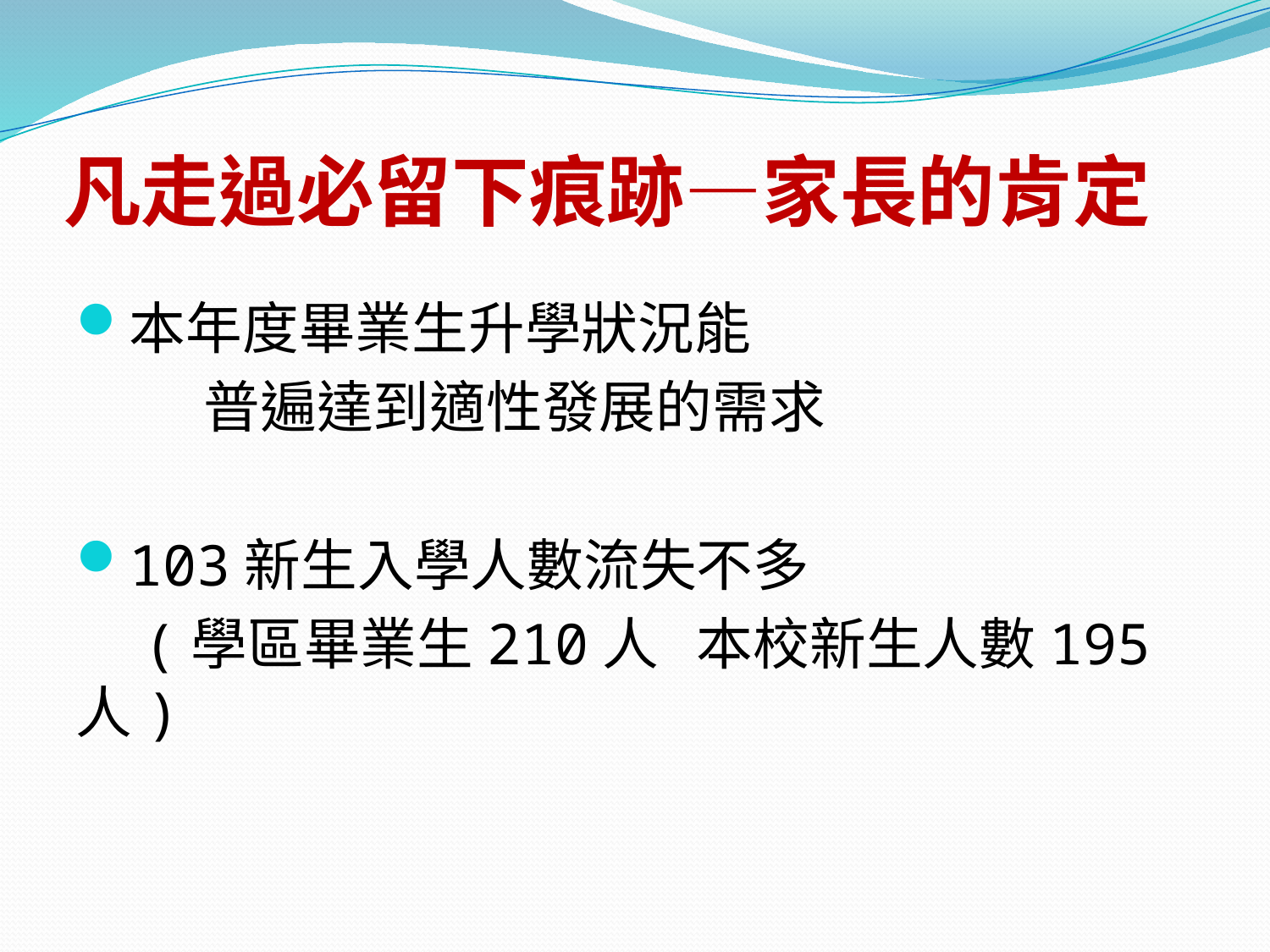

# 凡走過必留下痕跡—家長的肯定
本年度畢業生升學狀況能
         普遍達到適性發展的需求

103新生入學人數流失不多
  (學區畢業生210人   本校新生人數195人)